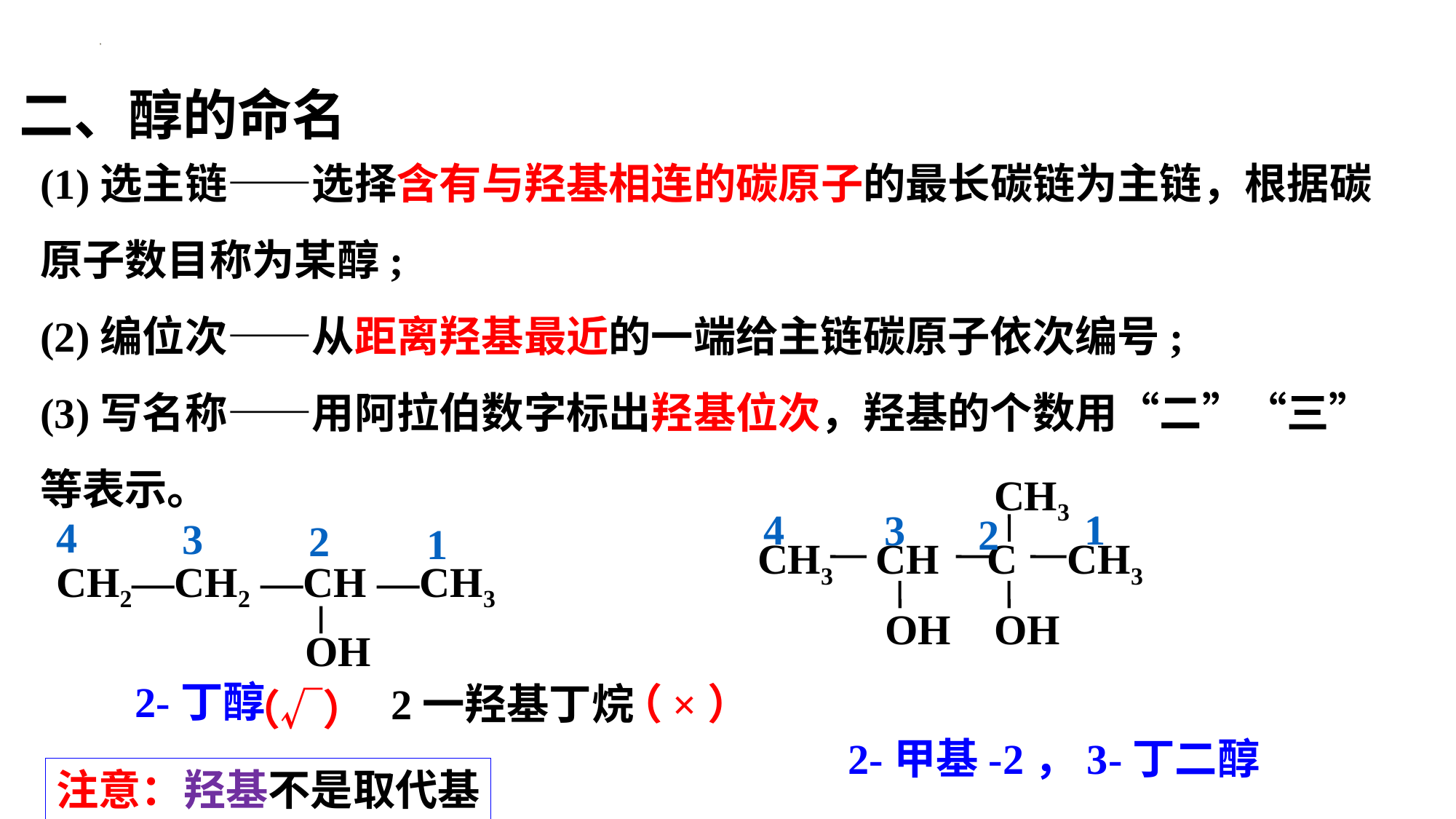

二、醇的命名
(1)选主链——选择含有与羟基相连的碳原子的最长碳链为主链，根据碳原子数目称为某醇;
(2)编位次——从距离羟基最近的一端给主链碳原子依次编号;
(3)写名称——用阿拉伯数字标出羟基位次，羟基的个数用“二”“三”等表示。
CH3

CH3    CH     C        CH3

OH

OH
4
1
 3
2
4
 3
2
1
CH2—CH2 —CH —CH3

OH
2-丁醇
（×）
2一羟基丁烷
（√）
2-甲基-2，3-丁二醇
注意：羟基不是取代基